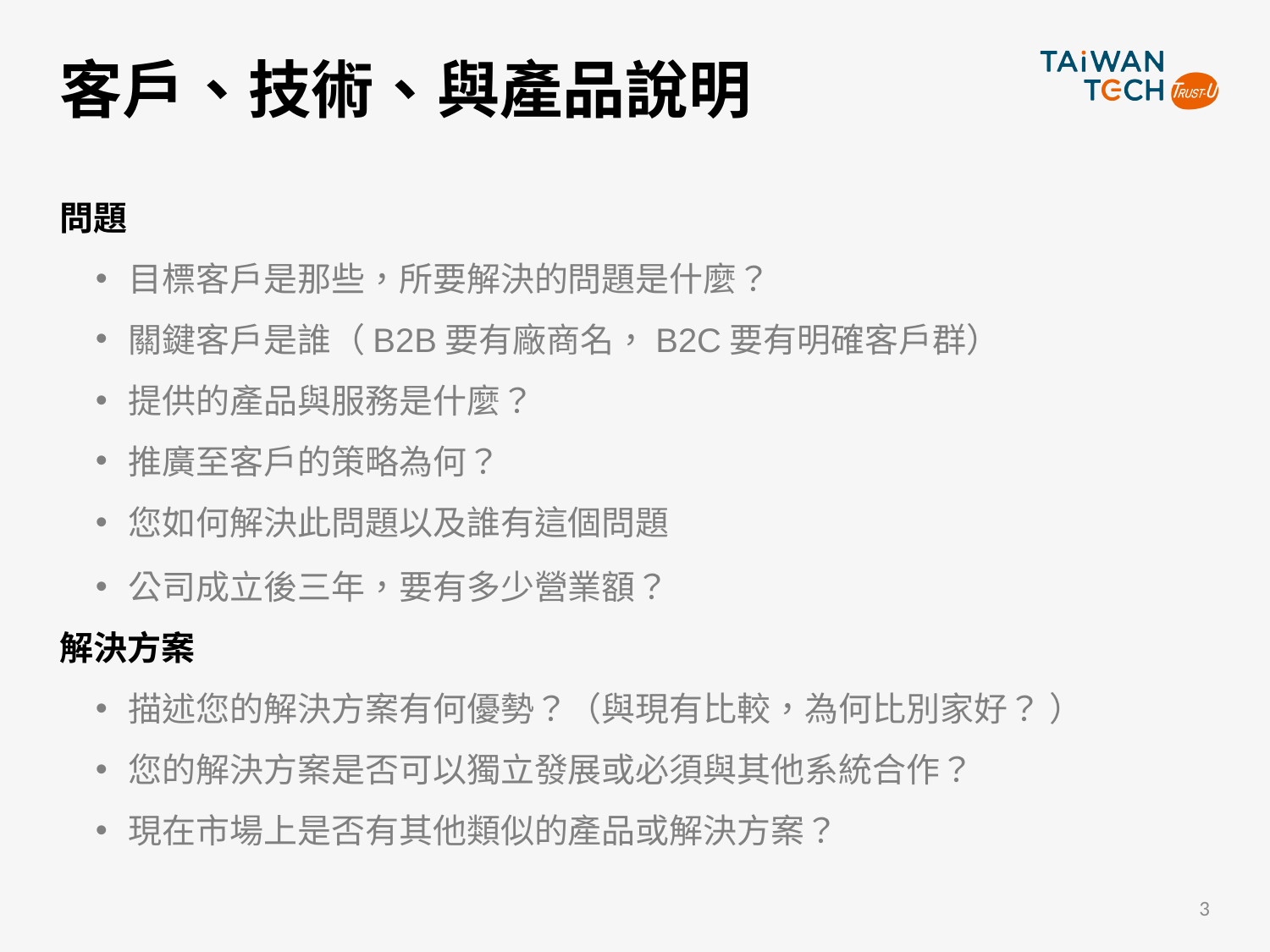

# 客戶、技術、與產品說明
問題
目標客戶是那些，所要解決的問題是什麼？
關鍵客戶是誰（B2B要有廠商名，B2C要有明確客戶群）
提供的產品與服務是什麼？
推廣至客戶的策略為何？
您如何解決此問題以及誰有這個問題
公司成立後三年，要有多少營業額？
解決方案
描述您的解決方案有何優勢？（與現有比較，為何比別家好？ ）
您的解決方案是否可以獨立發展或必須與其他系統合作？
現在市場上是否有其他類似的產品或解決方案？

3